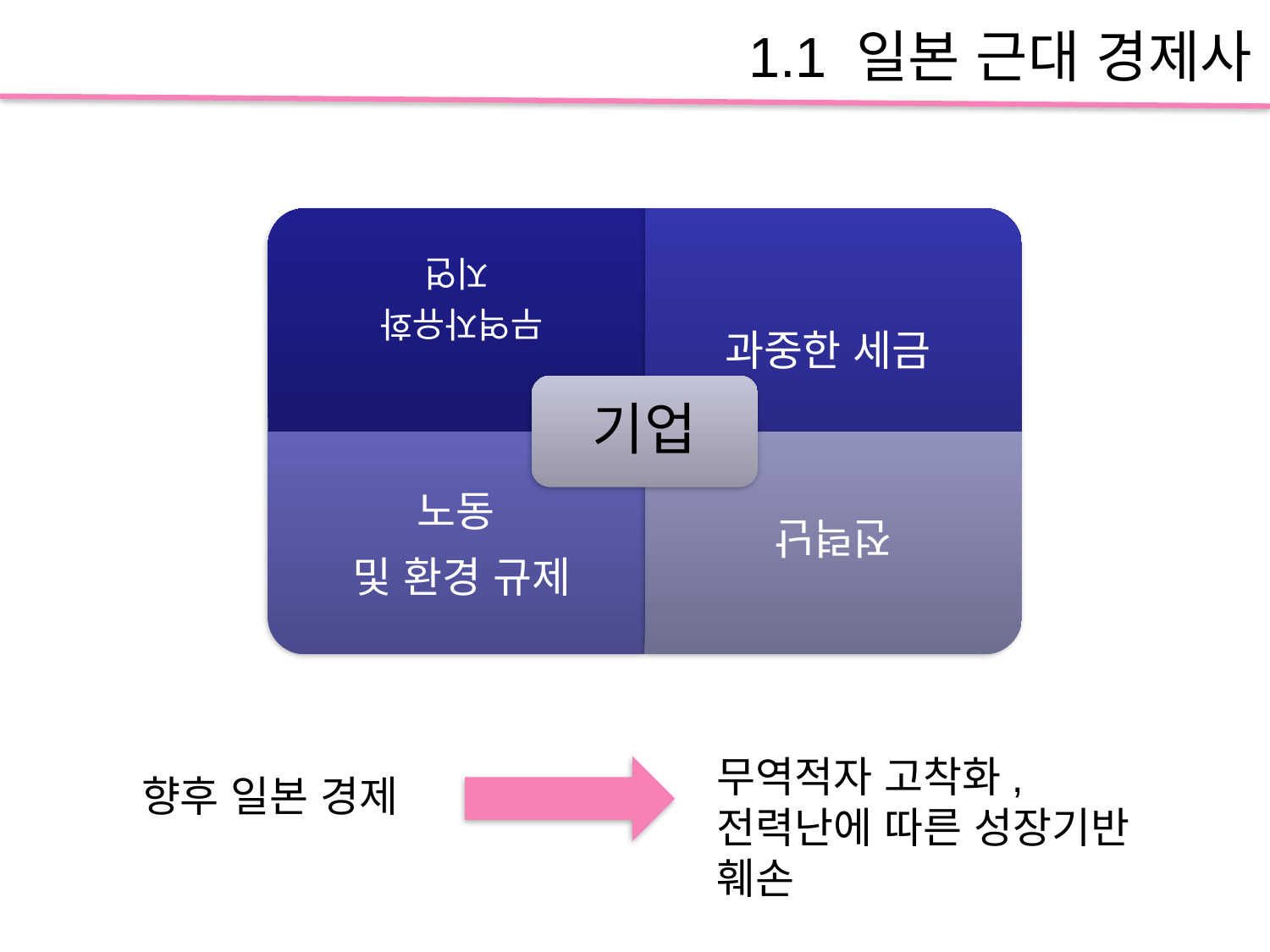

1.1 일본 근대 경제사

무역자유화
지연

과중한 세금
노동
및 환경 규제
전력난
기업

무역적자 고착화, 전력난에 따른 성장기반 훼손
향후 일본 경제